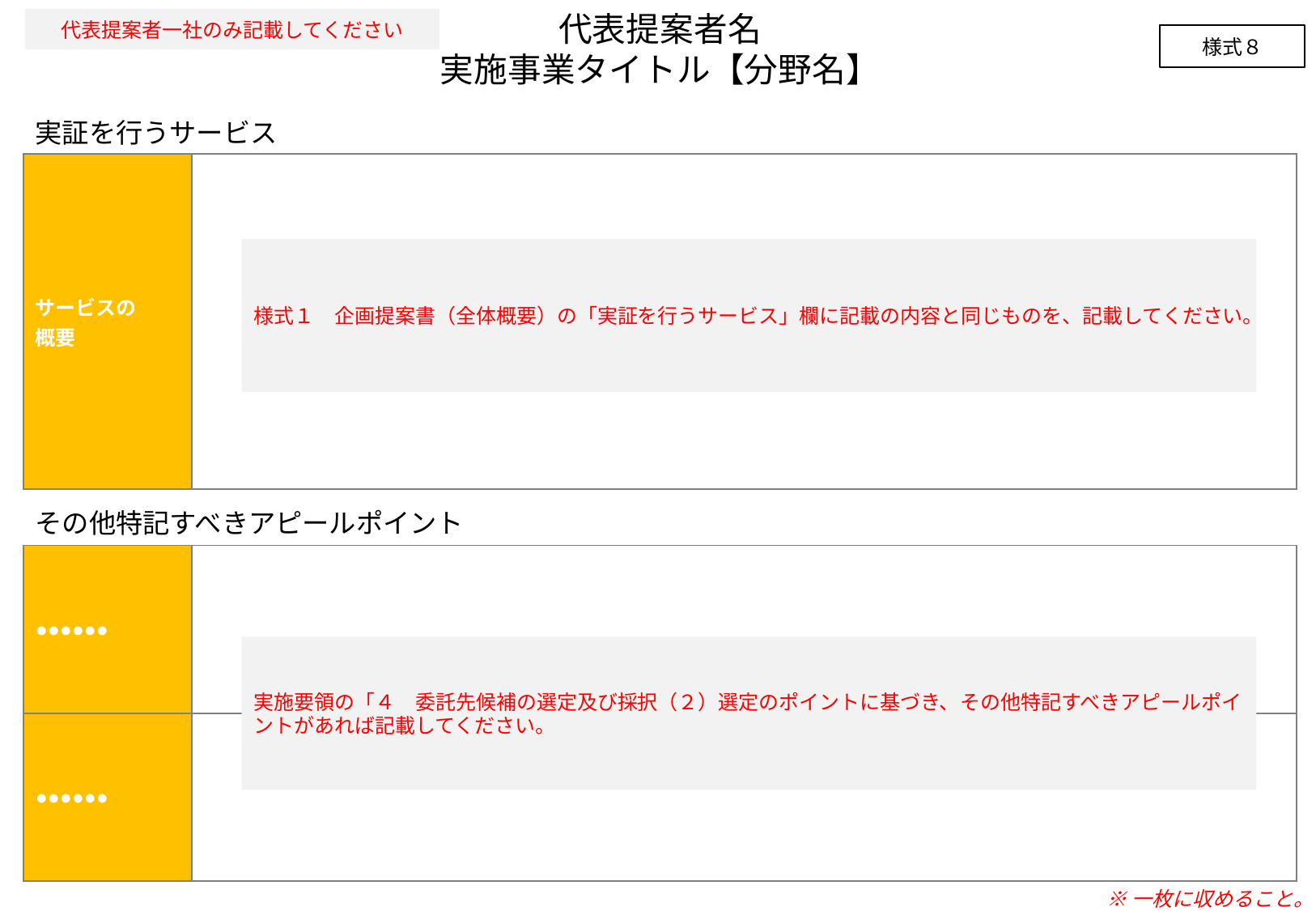

代表提案者名
実施事業タイトル【分野名】
代表提案者一社のみ記載してください
様式８
実証を行うサービス
| サービスの 概要 |  |
| --- | --- |
様式１　企画提案書（全体概要）の「実証を行うサービス」欄に記載の内容と同じものを、記載してください。
その他特記すべきアピールポイント
| ●●●●●● |  |
| --- | --- |
| ●●●●●● |  |
実施要領の「４　委託先候補の選定及び採択（２）選定のポイントに基づき、その他特記すべきアピールポイントがあれば記載してください。
※一枚に収めること。